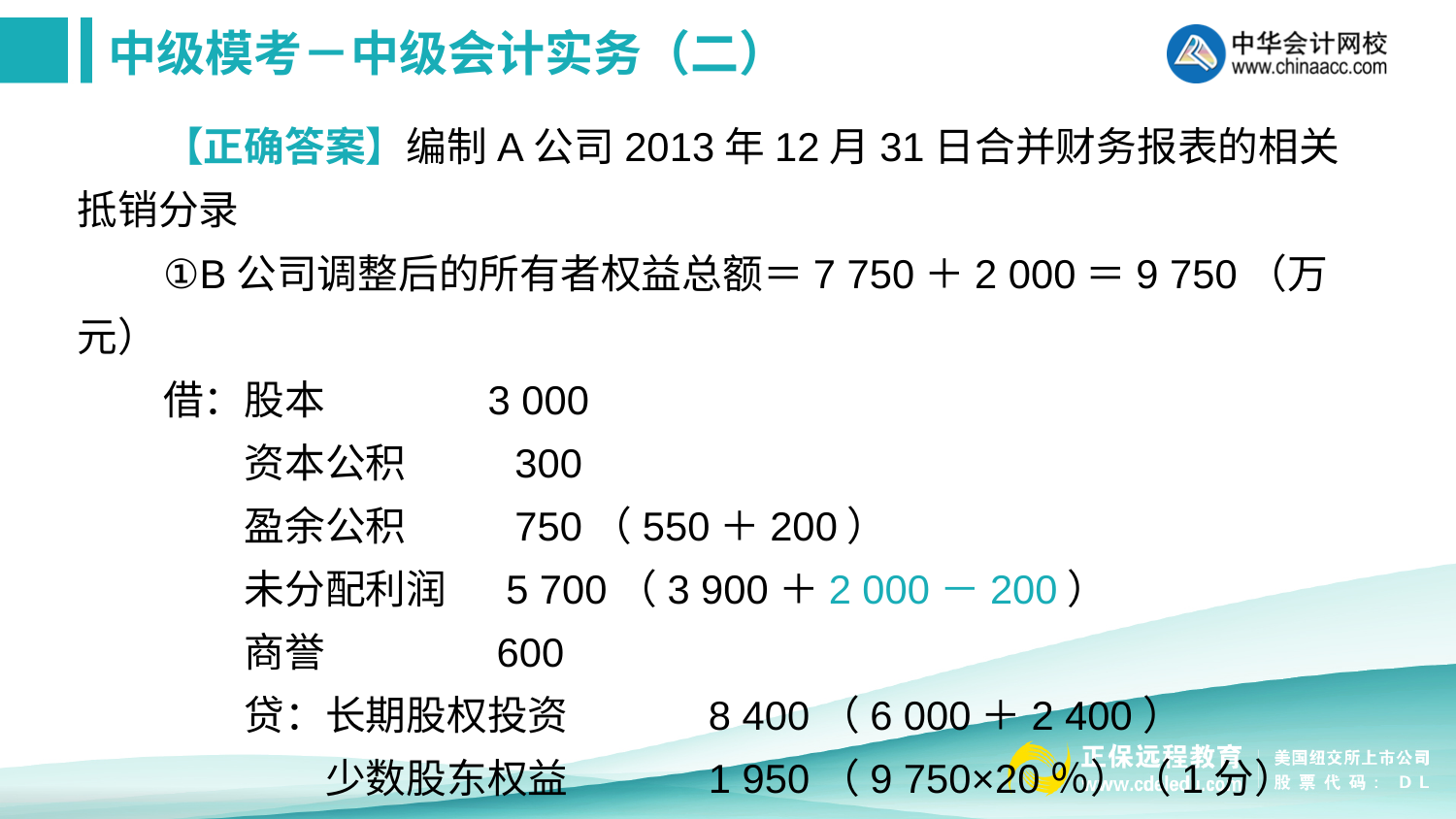

【正确答案】编制A公司2013年12月31日合并财务报表的相关抵销分录
①B公司调整后的所有者权益总额＝7 750＋2 000＝9 750（万元）
借：股本　 　       3 000
　　资本公积           300
　　盈余公积           750（550＋200）
　　未分配利润　 5 700（3 900＋2 000－200）
　　商誉                  600
　　贷：长期股权投资　　 　8 400（6 000＋2 400）
　　　　少数股东权益　　 　1 950（9 750×20％）（1分）